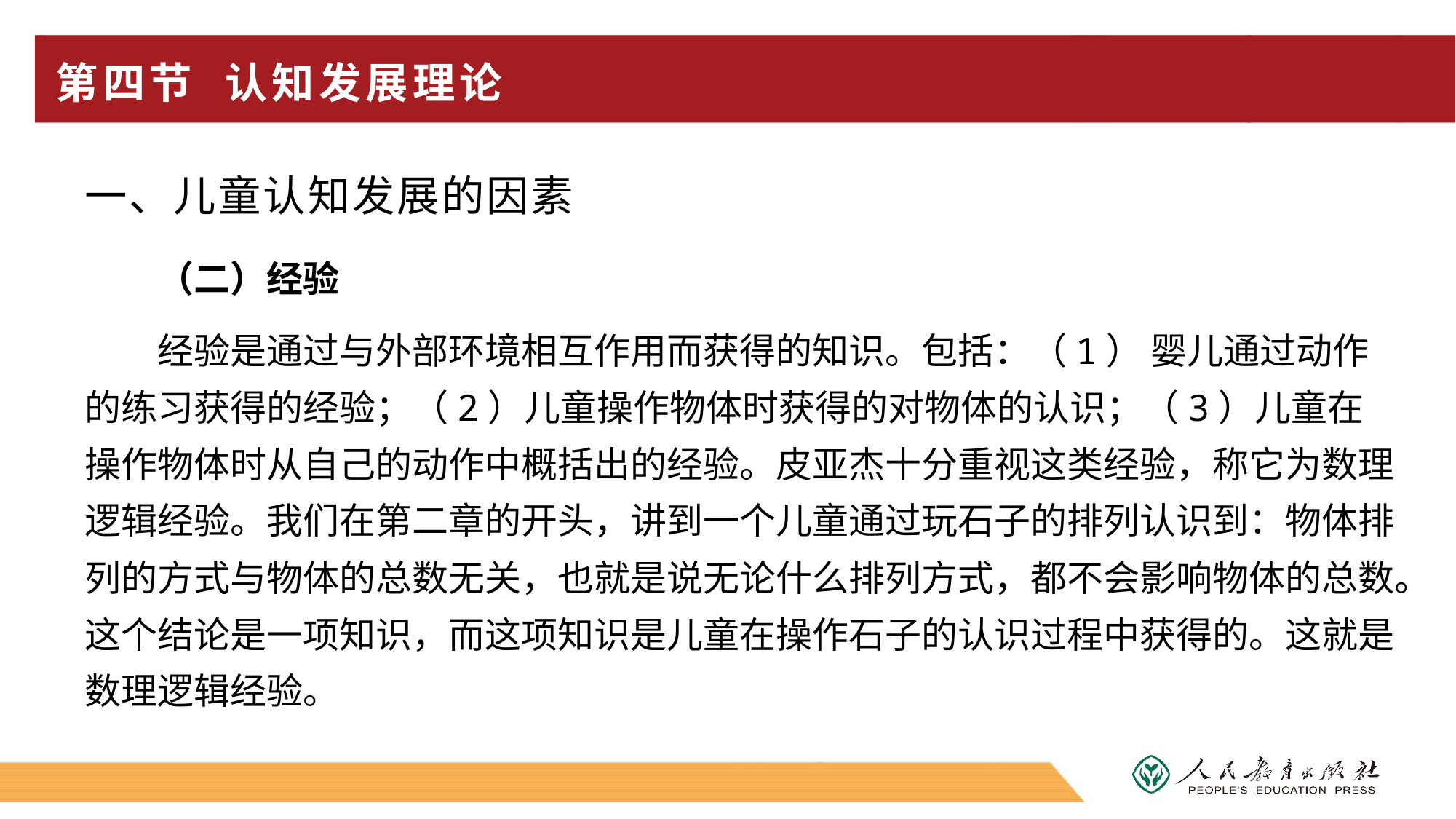

# 第四节  认知发展理论
一、儿童认知发展的因素
（二）经验
经验是通过与外部环境相互作用而获得的知识。包括：（1） 婴儿通过动作的练习获得的经验；（2）儿童操作物体时获得的对物体的认识；（3）儿童在操作物体时从自己的动作中概括出的经验。皮亚杰十分重视这类经验，称它为数理逻辑经验。我们在第二章的开头，讲到一个儿童通过玩石子的排列认识到：物体排列的方式与物体的总数无关，也就是说无论什么排列方式，都不会影响物体的总数。这个结论是一项知识，而这项知识是儿童在操作石子的认识过程中获得的。这就是数理逻辑经验。